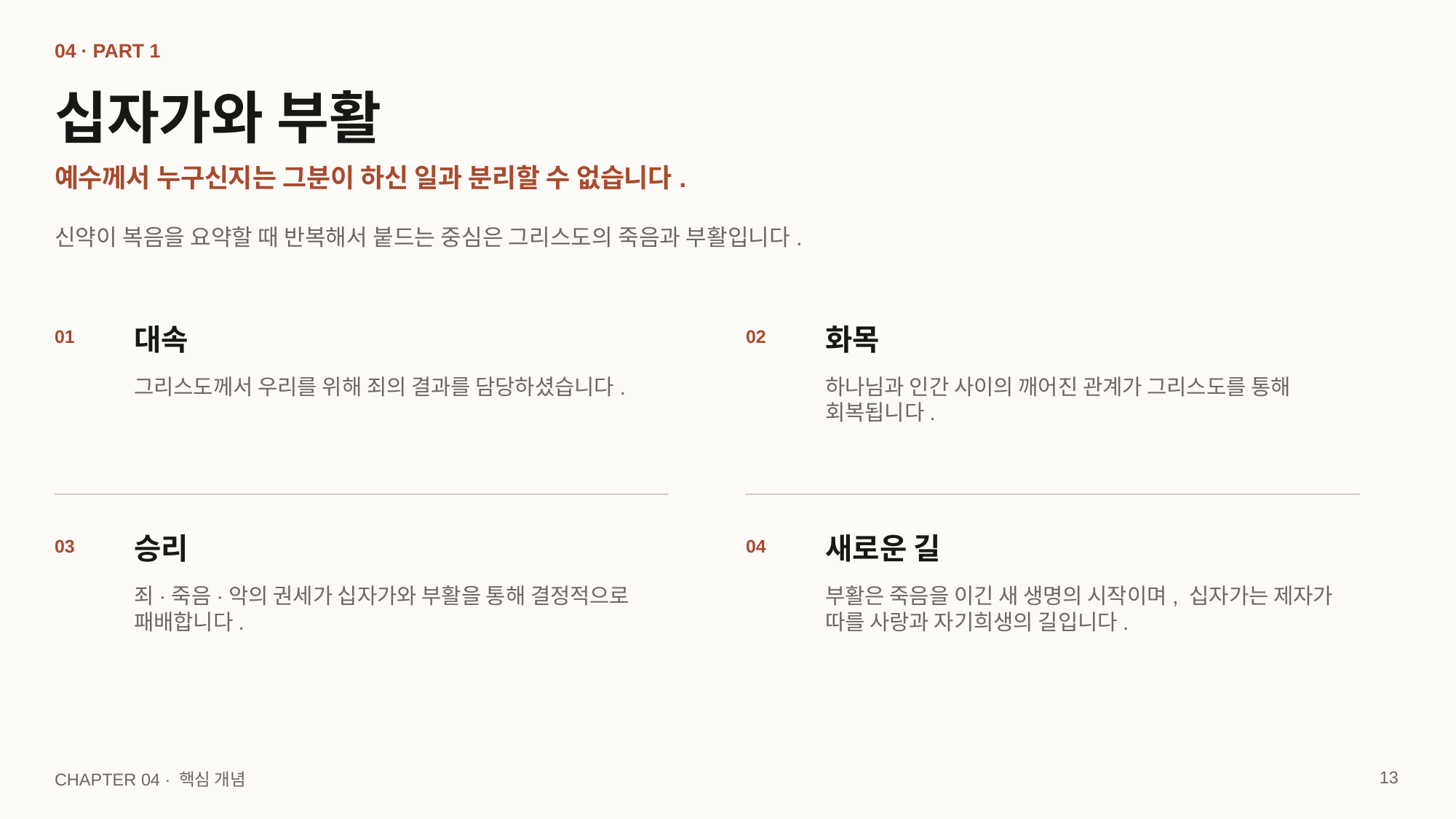

04 · PART 1
십자가와 부활
예수께서 누구신지는 그분이 하신 일과 분리할 수 없습니다.
신약이 복음을 요약할 때 반복해서 붙드는 중심은 그리스도의 죽음과 부활입니다.
대속
화목
01
02
그리스도께서 우리를 위해 죄의 결과를 담당하셨습니다.
하나님과 인간 사이의 깨어진 관계가 그리스도를 통해 회복됩니다.

승리
새로운 길
03
04
죄·죽음·악의 권세가 십자가와 부활을 통해 결정적으로 패배합니다.
부활은 죽음을 이긴 새 생명의 시작이며, 십자가는 제자가 따를 사랑과 자기희생의 길입니다.
13
CHAPTER 04 · 핵심 개념